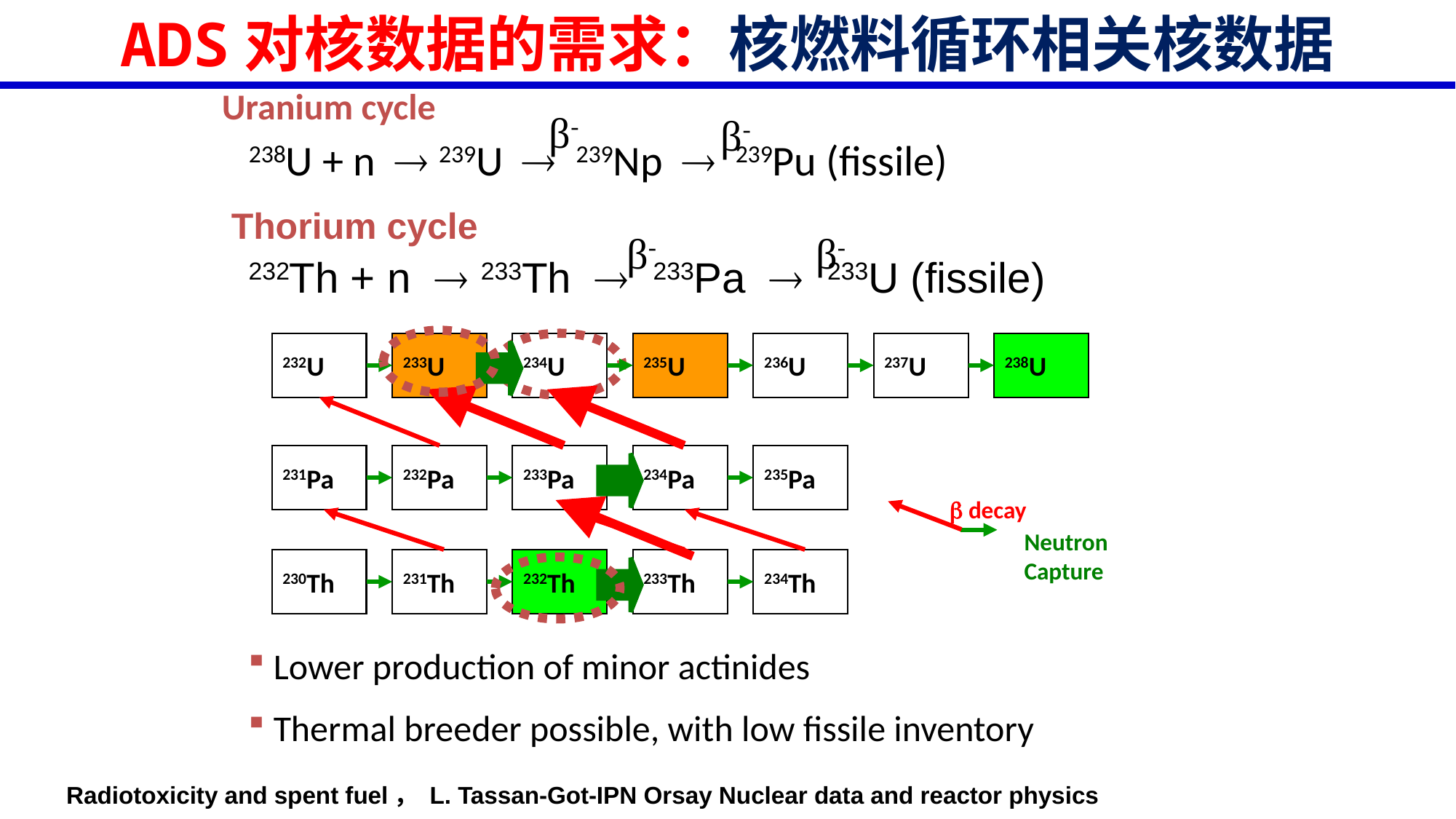

ADS对核数据的需求：核燃料循环相关核数据
Uranium cycle
β-
β-
238U + n  → 239U  →  239Np  →  239Pu (fissile)
Thorium cycle
β-
β-
232Th + n  → 233Th  →  233Pa  →  233U (fissile)

232U
233U

234U
235U
236U
237U
238U

231Pa
232Pa
233Pa
234Pa
235Pa

         β decay
Neutron
Capture

230Th
231Th
232Th
233Th
234Th

 Lower production of minor actinides
 Thermal breeder possible, with low fissile inventory
Radiotoxicity and spent fuel， L. Tassan-Got-IPN Orsay Nuclear data and reactor physics